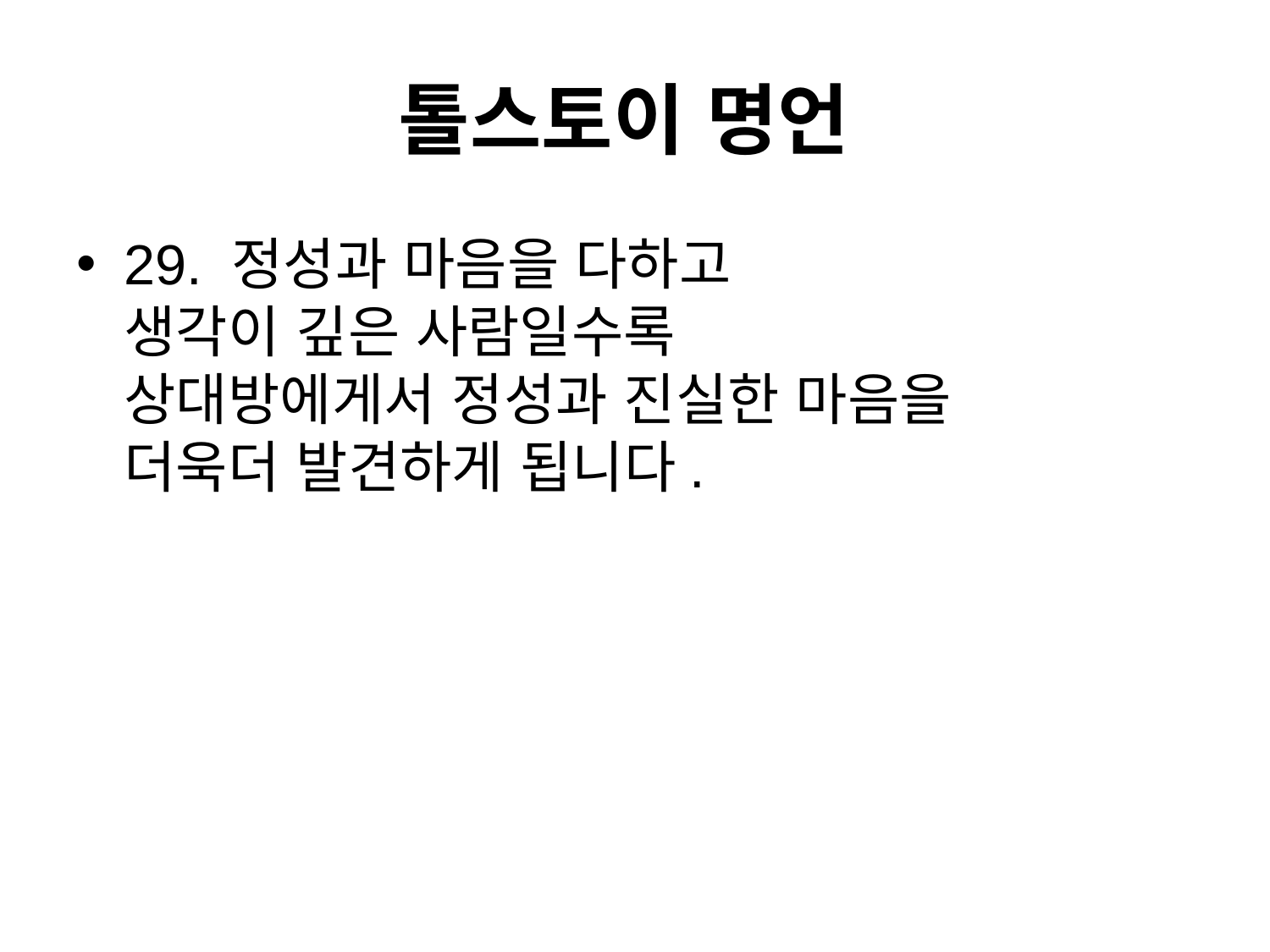

# 톨스토이 명언
29. 정성과 마음을 다하고
생각이 깊은 사람일수록
상대방에게서 정성과 진실한 마음을
더욱더 발견하게 됩니다.